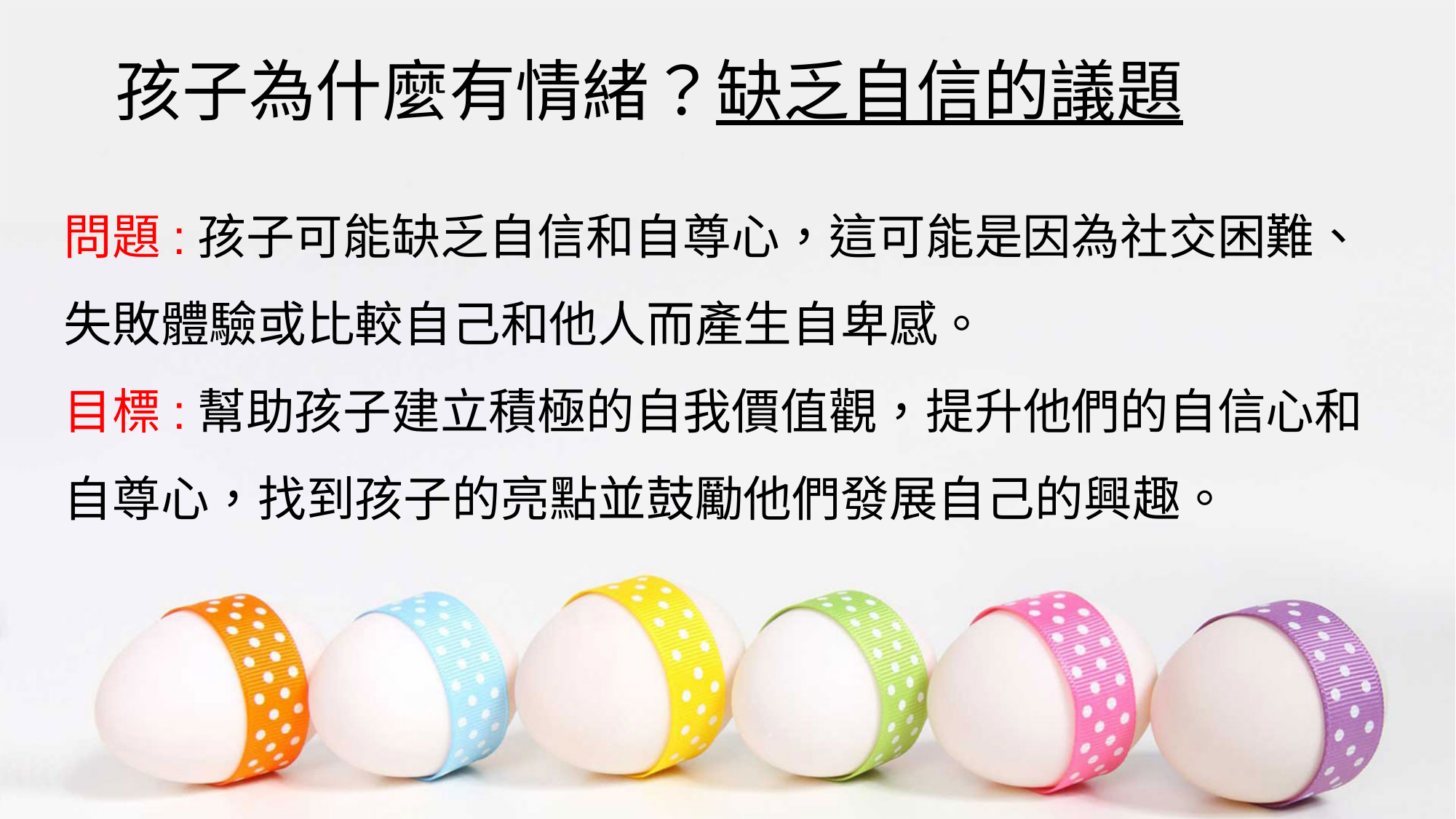

孩子為什麼有情緒？缺乏自信的議題
問題:孩子可能缺乏自信和自尊心，這可能是因為社交困難、失敗體驗或比較自己和他人而產生自卑感。
目標:幫助孩子建立積極的自我價值觀，提升他們的自信心和自尊心，找到孩子的亮點並鼓勵他們發展自己的興趣。